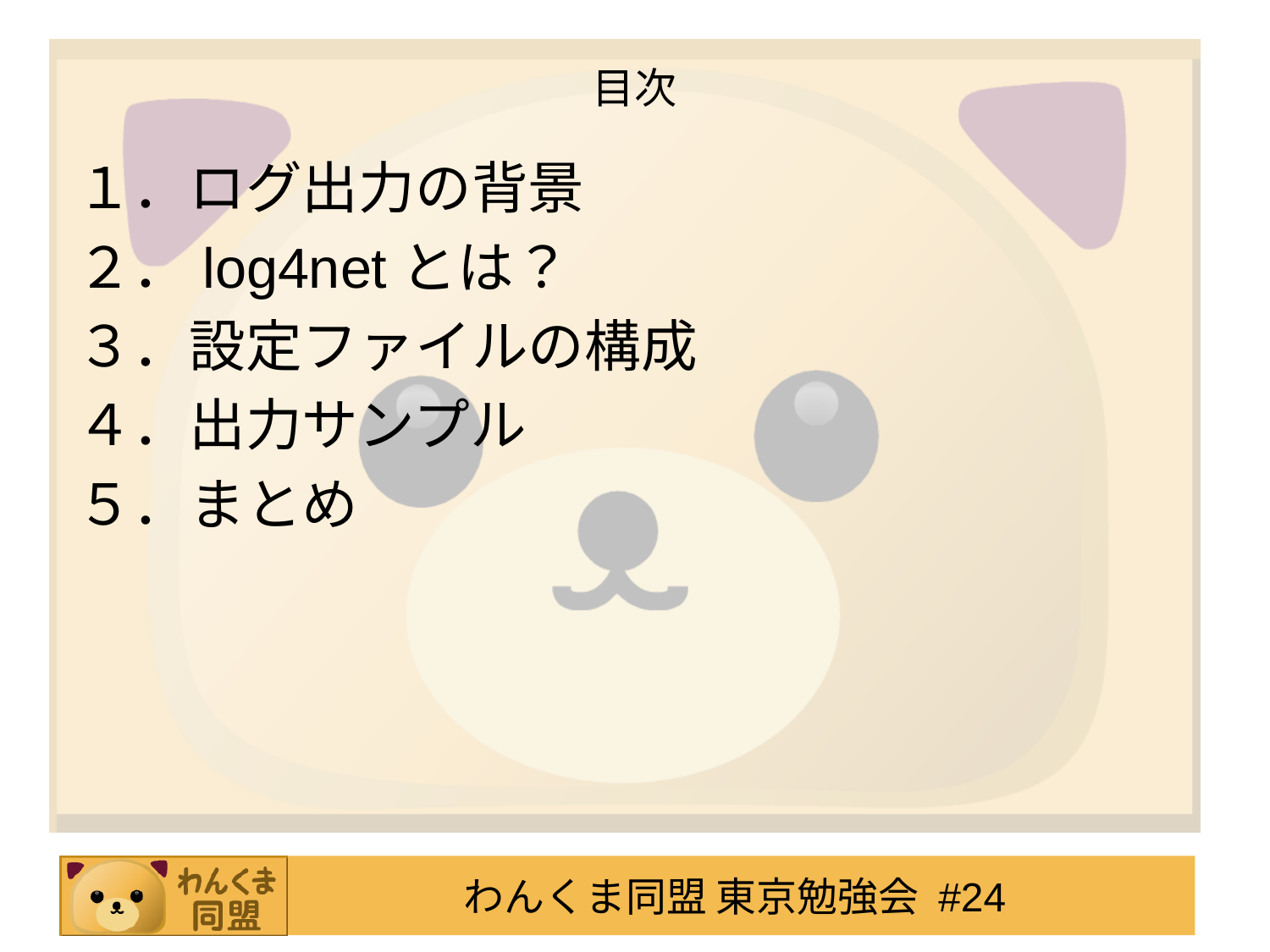

# 目次
１．ログ出力の背景
２．log4netとは？
３．設定ファイルの構成
４．出力サンプル
５．まとめ